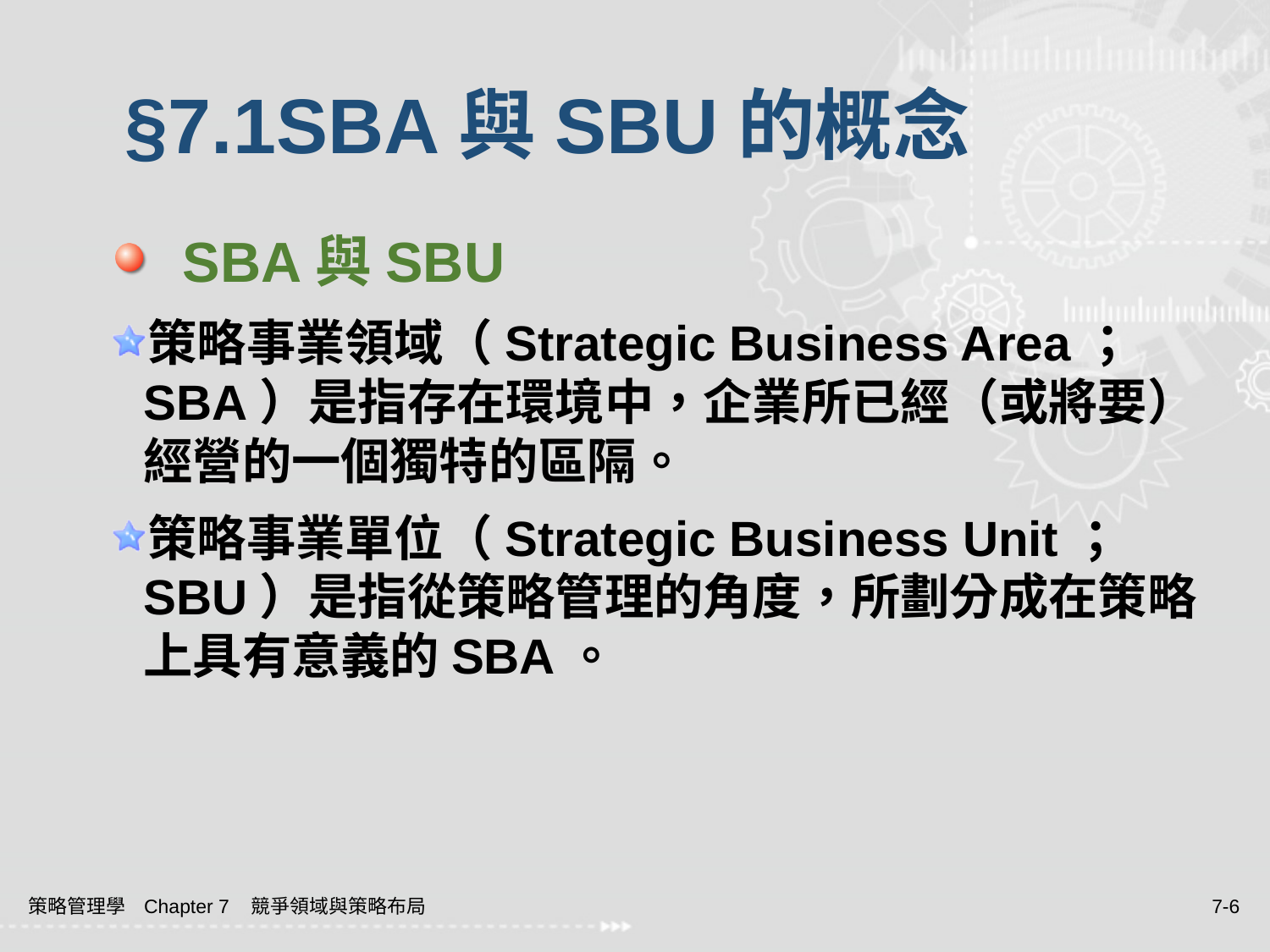

# §7.1SBA與SBU的概念
  SBA與SBU
策略事業領域（Strategic Business Area；SBA）是指存在環境中，企業所已經（或將要）經營的一個獨特的區隔。
策略事業單位（Strategic Business Unit；SBU）是指從策略管理的角度，所劃分成在策略上具有意義的SBA。

策略管理學   Chapter 7   競爭領域與策略布局
7-6